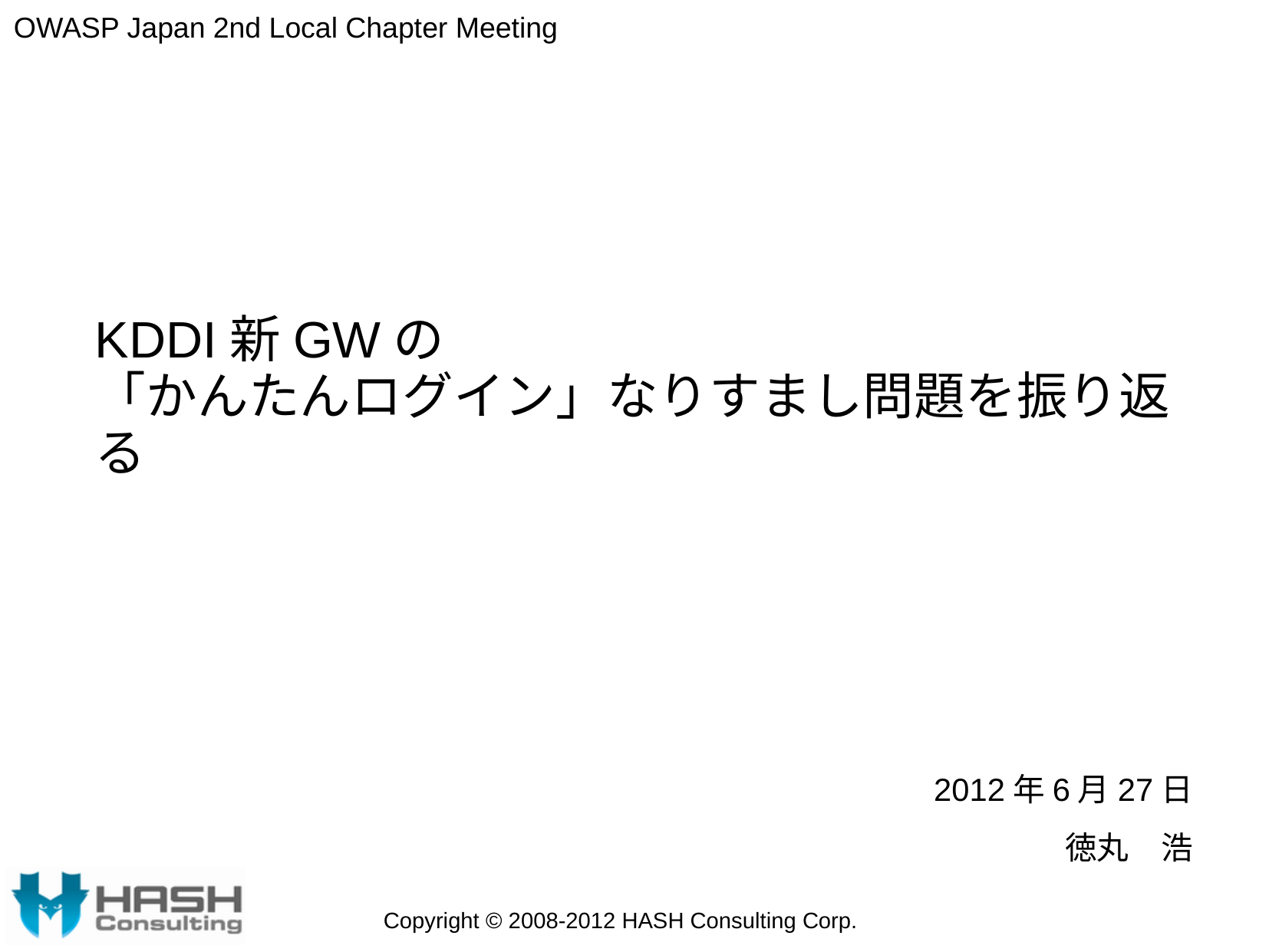

OWASP Japan 2nd Local Chapter Meeting
# KDDI新GWの 「かんたんログイン」なりすまし問題を振り返る
2012年6月27日
徳丸　浩
Copyright © 2008-2012 HASH Consulting Corp.